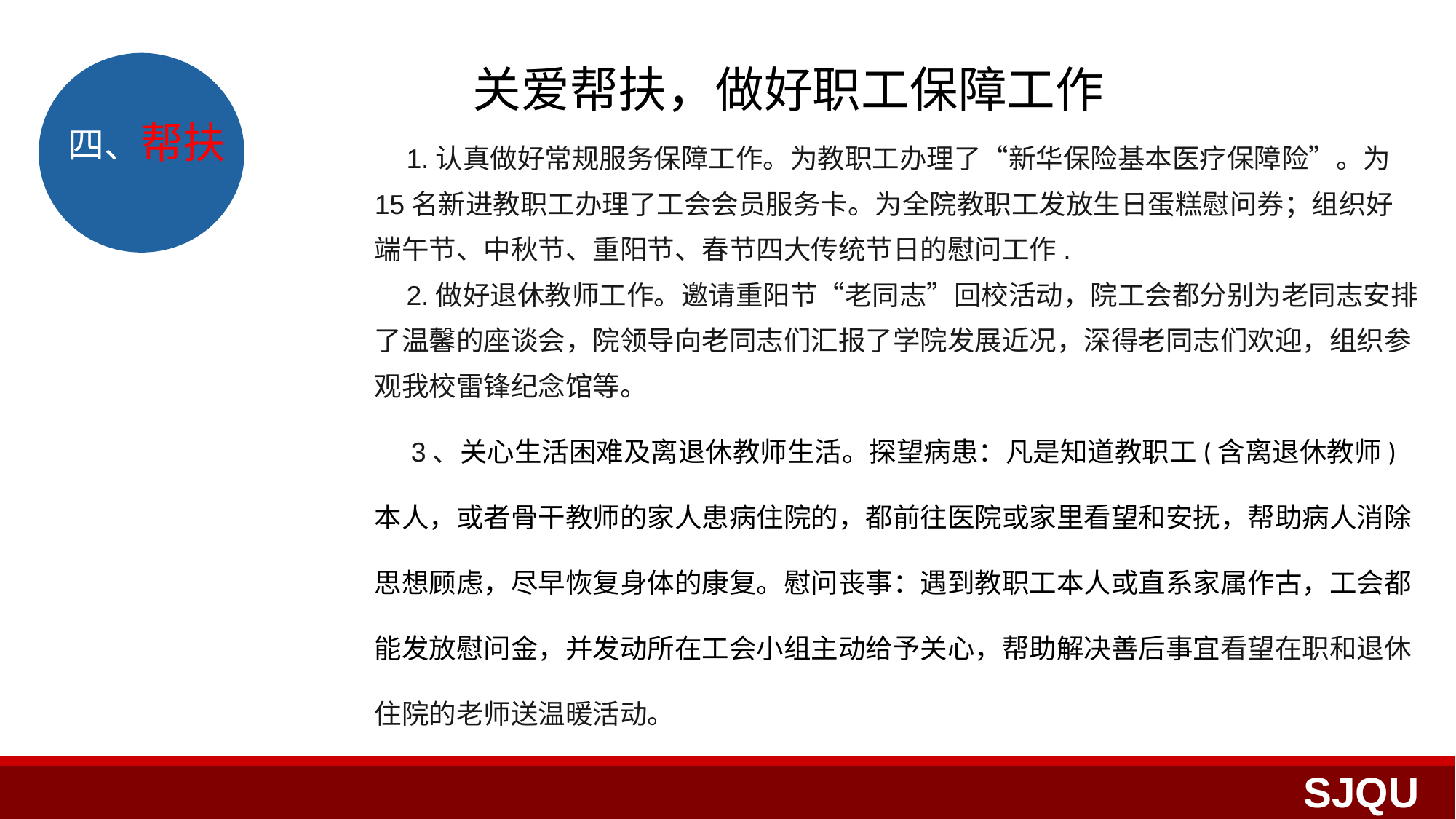

关爱帮扶，做好职工保障工作

四、帮扶
1.认真做好常规服务保障工作。为教职工办理了“新华保险基本医疗保障险”。为15名新进教职工办理了工会会员服务卡。为全院教职工发放生日蛋糕慰问券；组织好端午节、中秋节、重阳节、春节四大传统节日的慰问工作.
2.做好退休教师工作。邀请重阳节“老同志”回校活动，院工会都分别为老同志安排了温馨的座谈会，院领导向老同志们汇报了学院发展近况，深得老同志们欢迎，组织参观我校雷锋纪念馆等。
3、关心生活困难及离退休教师生活。探望病患：凡是知道教职工(含离退休教师)本人，或者骨干教师的家人患病住院的，都前往医院或家里看望和安抚，帮助病人消除思想顾虑，尽早恢复身体的康复。慰问丧事：遇到教职工本人或直系家属作古，工会都能发放慰问金，并发动所在工会小组主动给予关心，帮助解决善后事宜看望在职和退休住院的老师送温暖活动。

SJQU